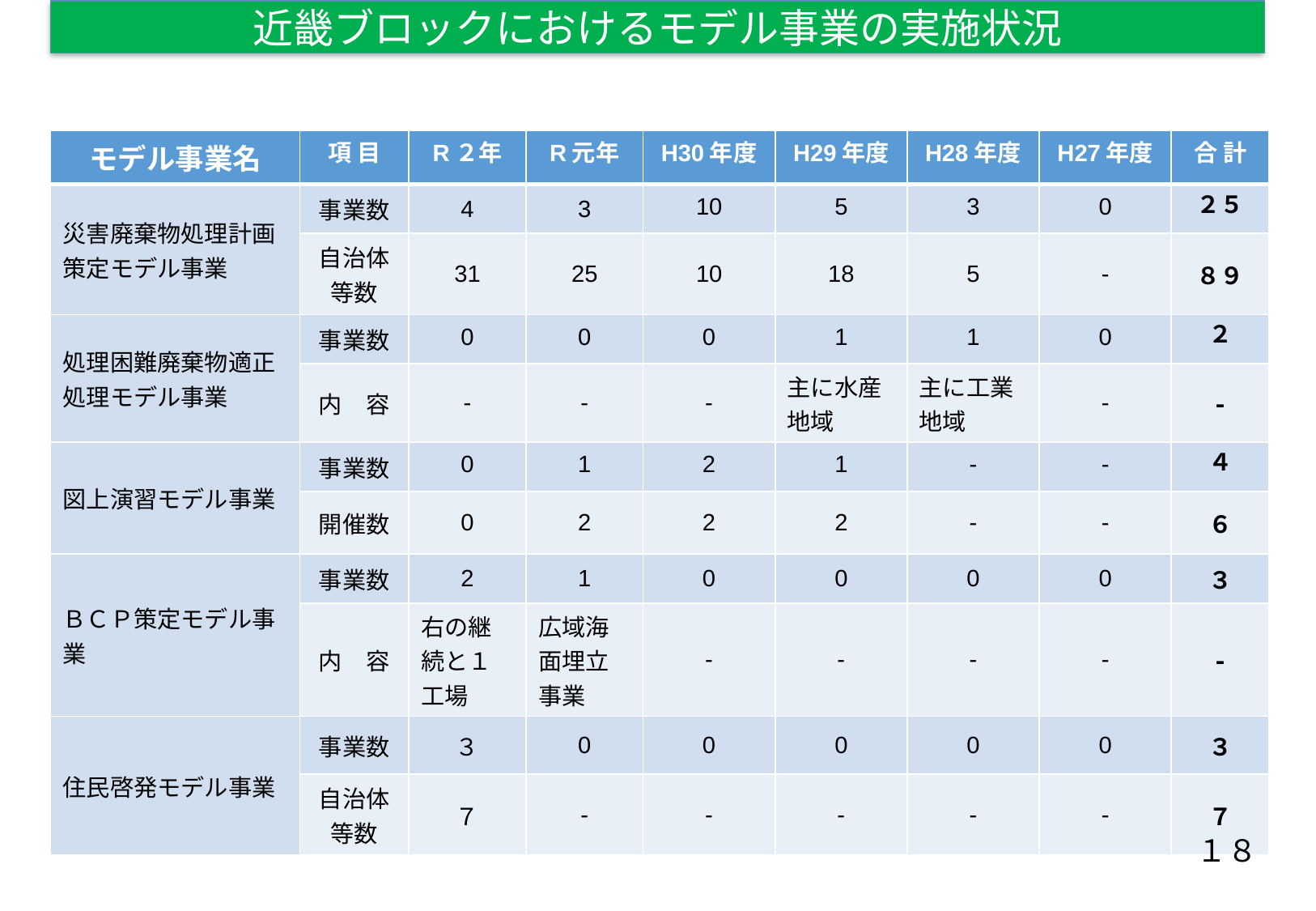

近畿ブロックにおけるモデル事業の実施状況
| モデル事業名 | 項 目 | R２年 | R元年 | H30年度 | H29年度 | H28年度 | H27年度 | 合 計 |
| --- | --- | --- | --- | --- | --- | --- | --- | --- |
| 災害廃棄物処理計画策定モデル事業 | 事業数 | 4 | 3 | 10 | 5 | 3 | 0 | ２５ |
|  | 自治体等数 | 31 | 25 | 10 | 18 | 5 | - | ８９ |
| 処理困難廃棄物適正処理モデル事業 | 事業数 | 0 | 0 | 0 | 1 | 1 | 0 | ２ |
|  | 内　容 | - | - | - | 主に水産地域 | 主に工業地域 | - | - |
| 図上演習モデル事業 | 事業数 | 0 | 1 | 2 | 1 | - | - | ４ |
|  | 開催数 | 0 | 2 | 2 | 2 | - | - | ６ |
| ＢＣＰ策定モデル事業 | 事業数 | 2 | 1 | 0 | 0 | 0 | 0 | ３ |
|  | 内　容 | 右の継続と１工場 | 広域海面埋立事業 | - | - | - | - | - |
| 住民啓発モデル事業 | 事業数 | ３ | 0 | 0 | 0 | 0 | 0 | ３ |
|  | 自治体等数 | ７ | - | - | - | - | - | ７ |
１８